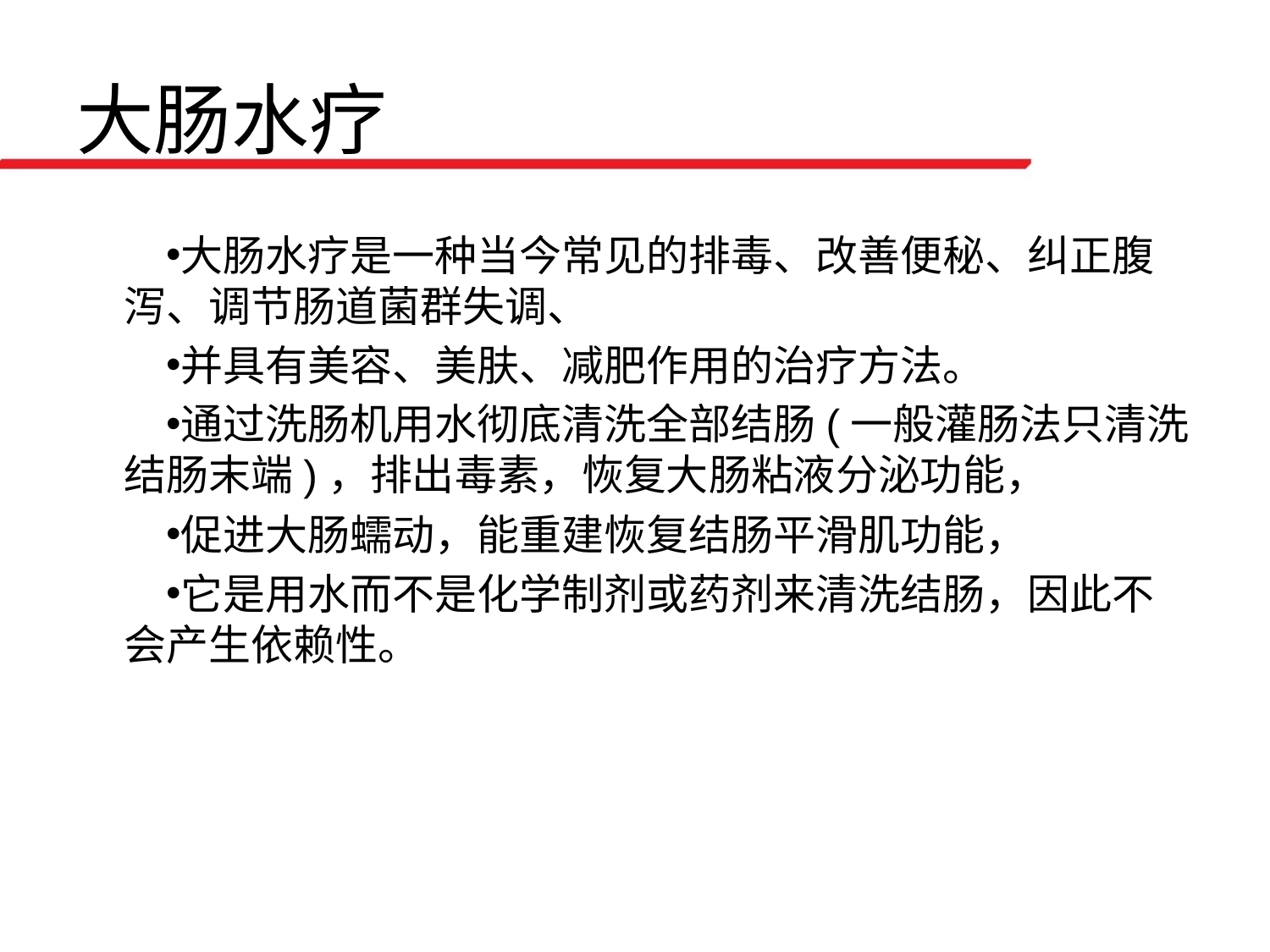

# 大肠水疗
大肠水疗是一种当今常见的排毒、改善便秘、纠正腹泻、调节肠道菌群失调、
并具有美容、美肤、减肥作用的治疗方法。
通过洗肠机用水彻底清洗全部结肠(一般灌肠法只清洗结肠末端)，排出毒素，恢复大肠粘液分泌功能，
促进大肠蠕动，能重建恢复结肠平滑肌功能，
它是用水而不是化学制剂或药剂来清洗结肠，因此不会产生依赖性。